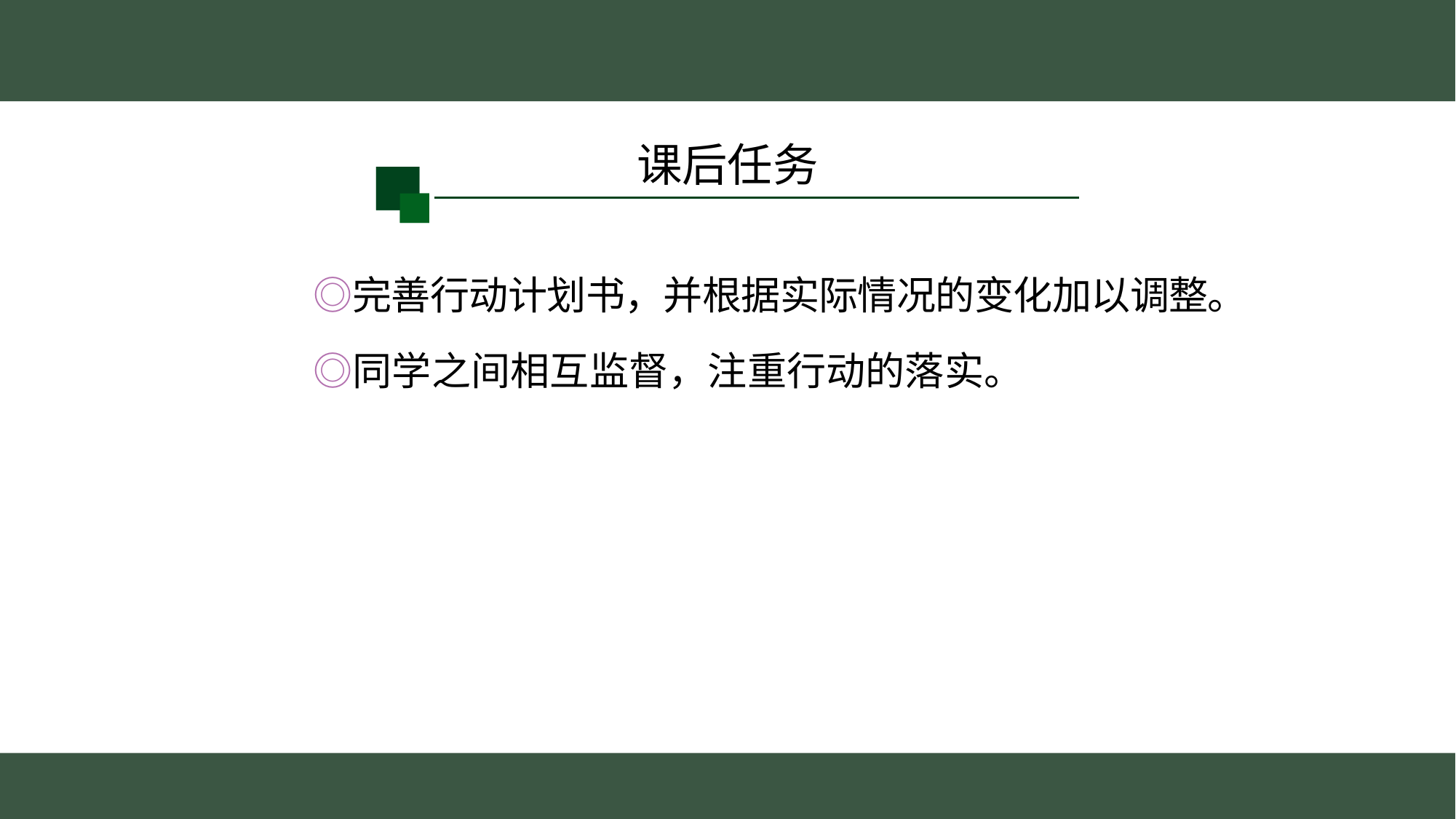

课后任务
　　◎完善行动计划书，并根据实际情况的变化加以调整。
　　◎同学之间相互监督，注重行动的落实。